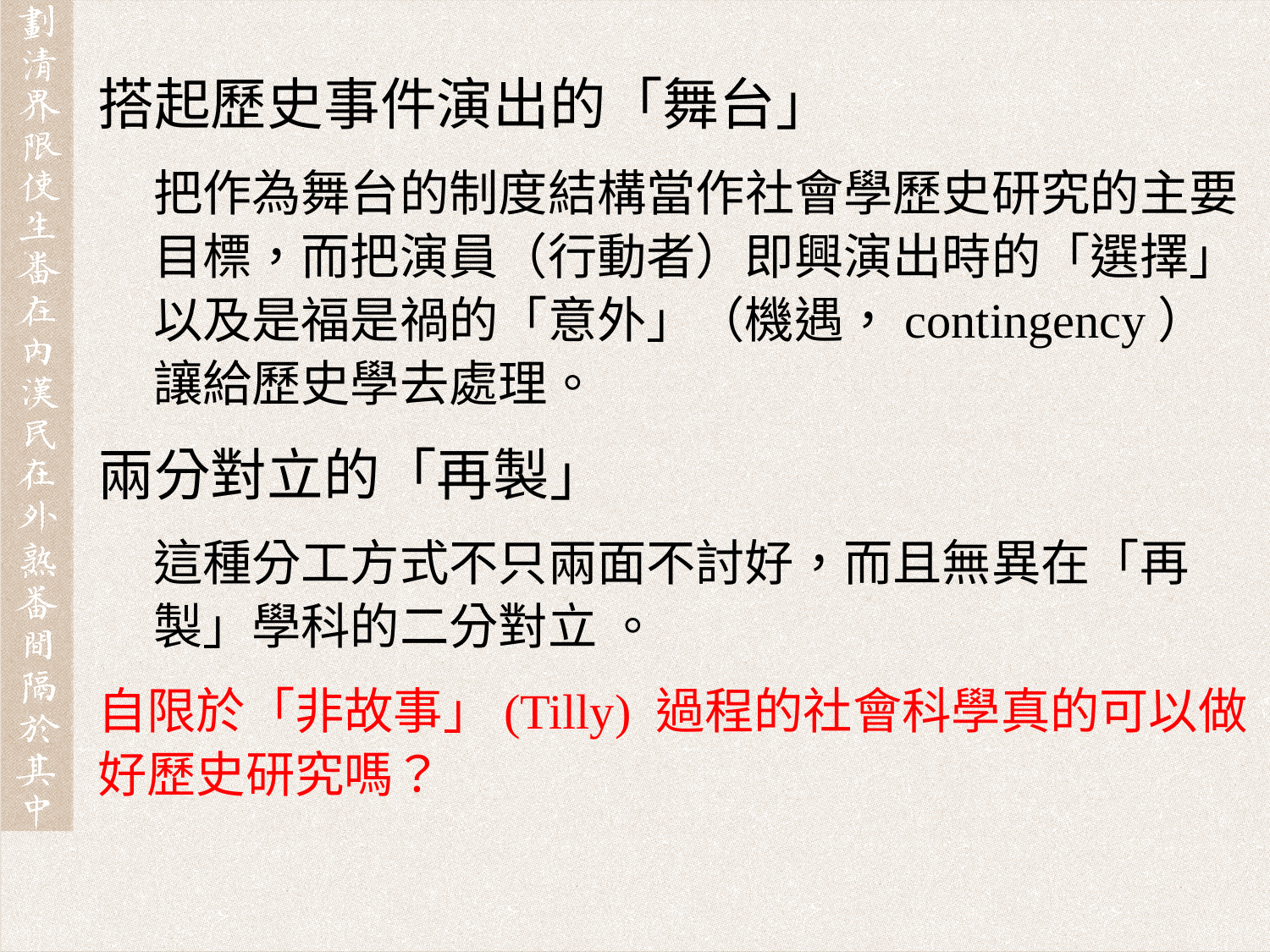

搭起歷史事件演出的「舞台」
把作為舞台的制度結構當作社會學歷史研究的主要目標，而把演員（行動者）即興演出時的「選擇」以及是福是禍的「意外」（機遇，contingency）讓給歷史學去處理。
兩分對立的「再製」
這種分工方式不只兩面不討好，而且無異在「再製」學科的二分對立 。
自限於「非故事」(Tilly) 過程的社會科學真的可以做好歷史研究嗎？